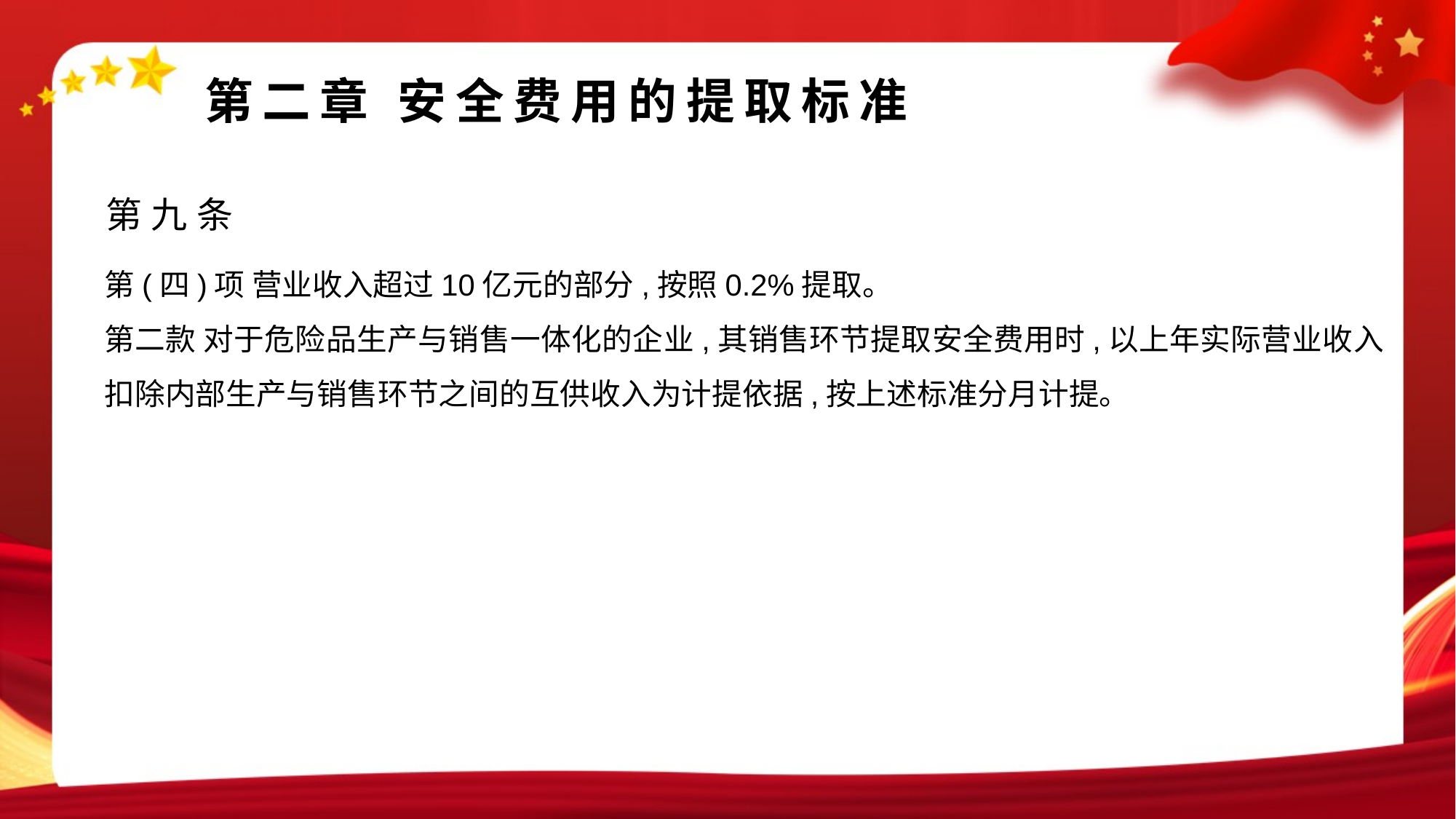

第二章 安全费用的提取标准
第九条
第(四)项 营业收入超过10亿元的部分,按照0.2%提取。
第二款 对于危险品生产与销售一体化的企业,其销售环节提取安全费用时,以上年实际营业收入扣除内部生产与销售环节之间的互供收入为计提依据,按上述标准分月计提。